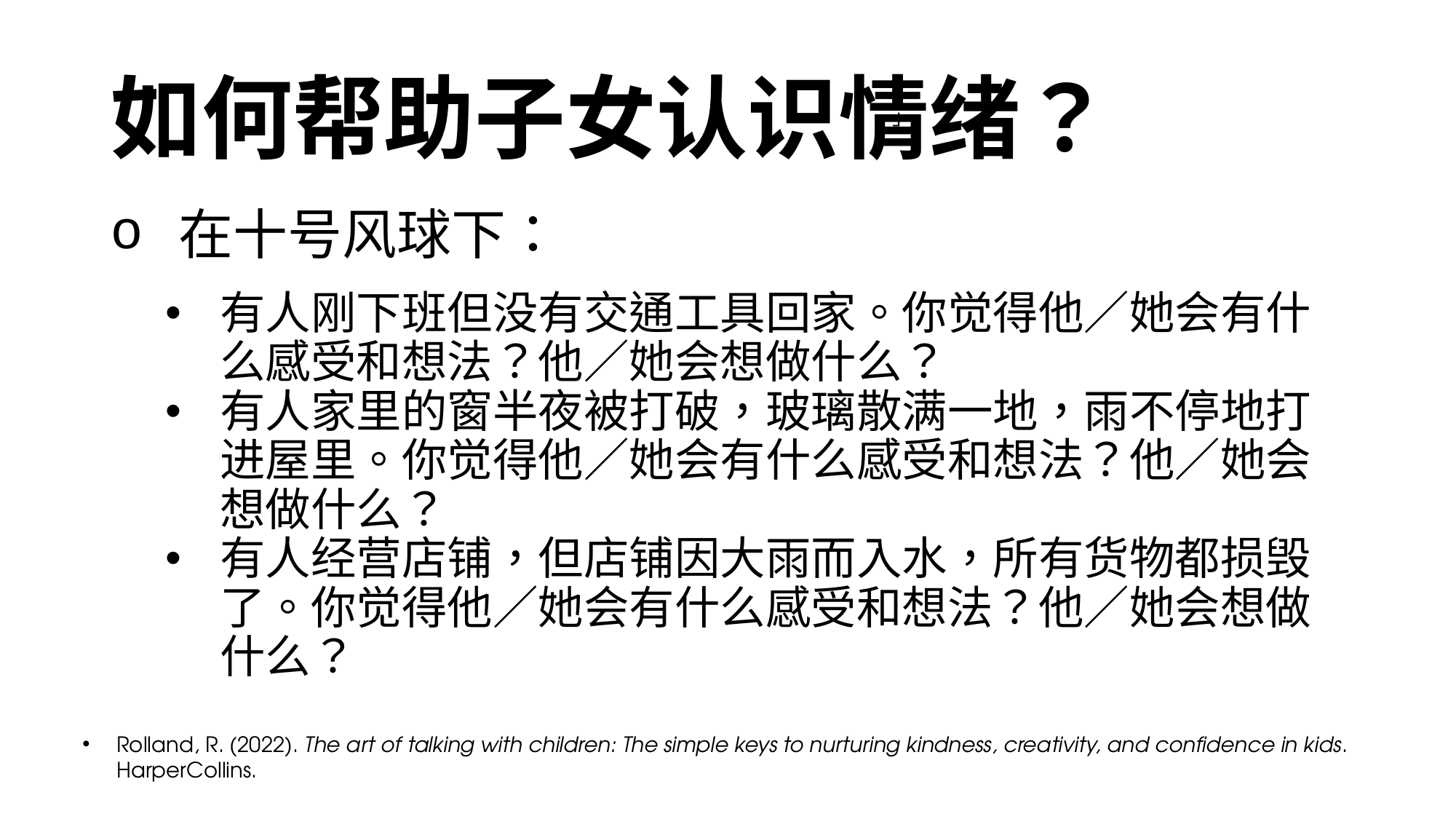

# 如何帮助子女认识情绪？
」
在十号风球下：
有人刚下班但没有交通工具回家。你觉得他／她会有什么感受和想法？他／她会想做什么？
有人家里的窗半夜被打破，玻璃散满一地，雨不停地打进屋里。你觉得他／她会有什么感受和想法？他／她会想做什么？
有人经营店铺，但店铺因大雨而入水，所有货物都损毁了。你觉得他／她会有什么感受和想法？他／她会想做什么？
Rolland, R. (2022). The art of talking with children: The simple keys to nurturing kindness, creativity, and confidence in kids. HarperCollins.